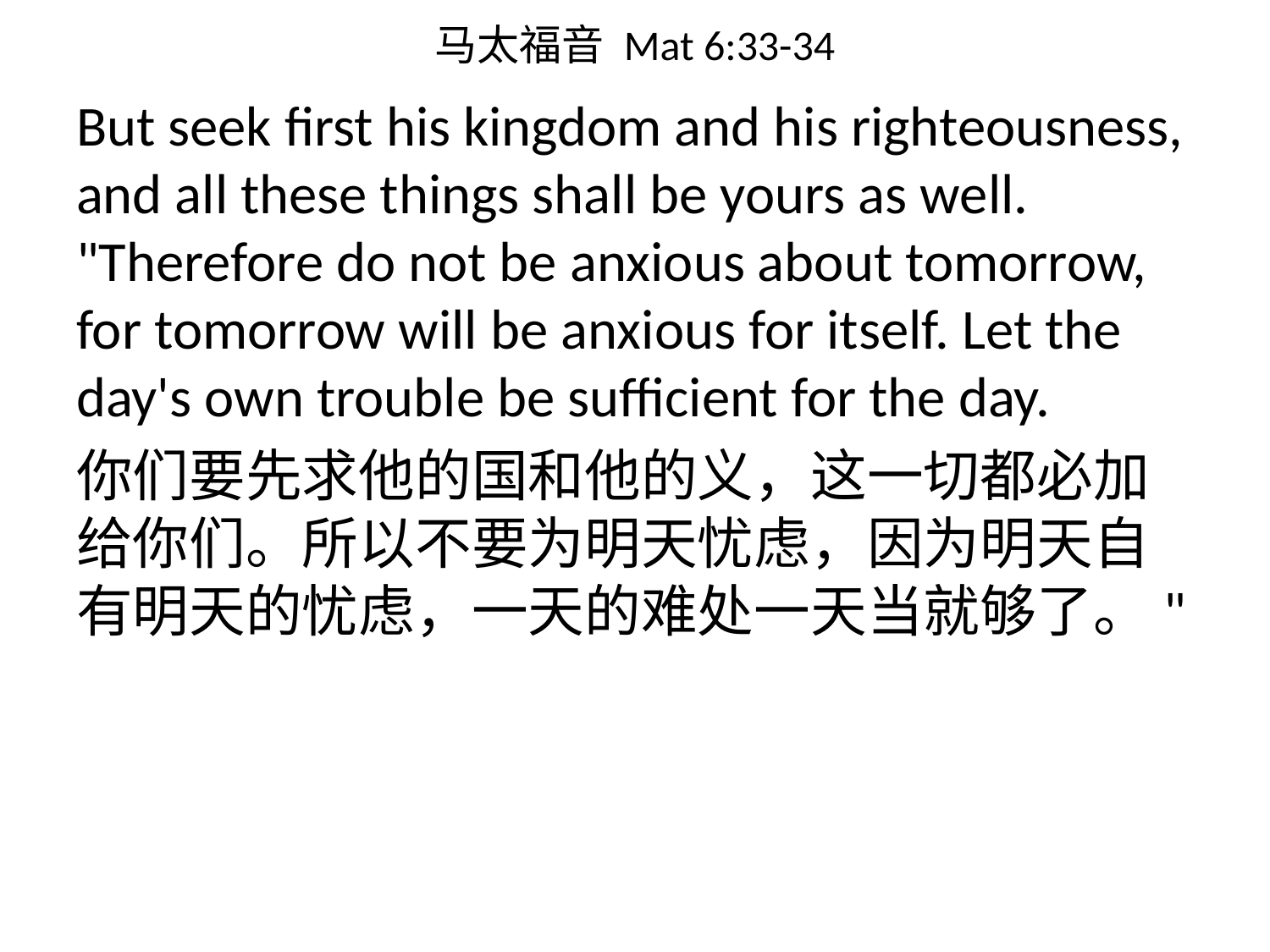

# 马太福音 Mat 6:33-34
But seek first his kingdom and his righteousness, and all these things shall be yours as well. "Therefore do not be anxious about tomorrow, for tomorrow will be anxious for itself. Let the day's own trouble be sufficient for the day.
你们要先求他的国和他的义，这一切都必加给你们。所以不要为明天忧虑，因为明天自有明天的忧虑，一天的难处一天当就够了。"